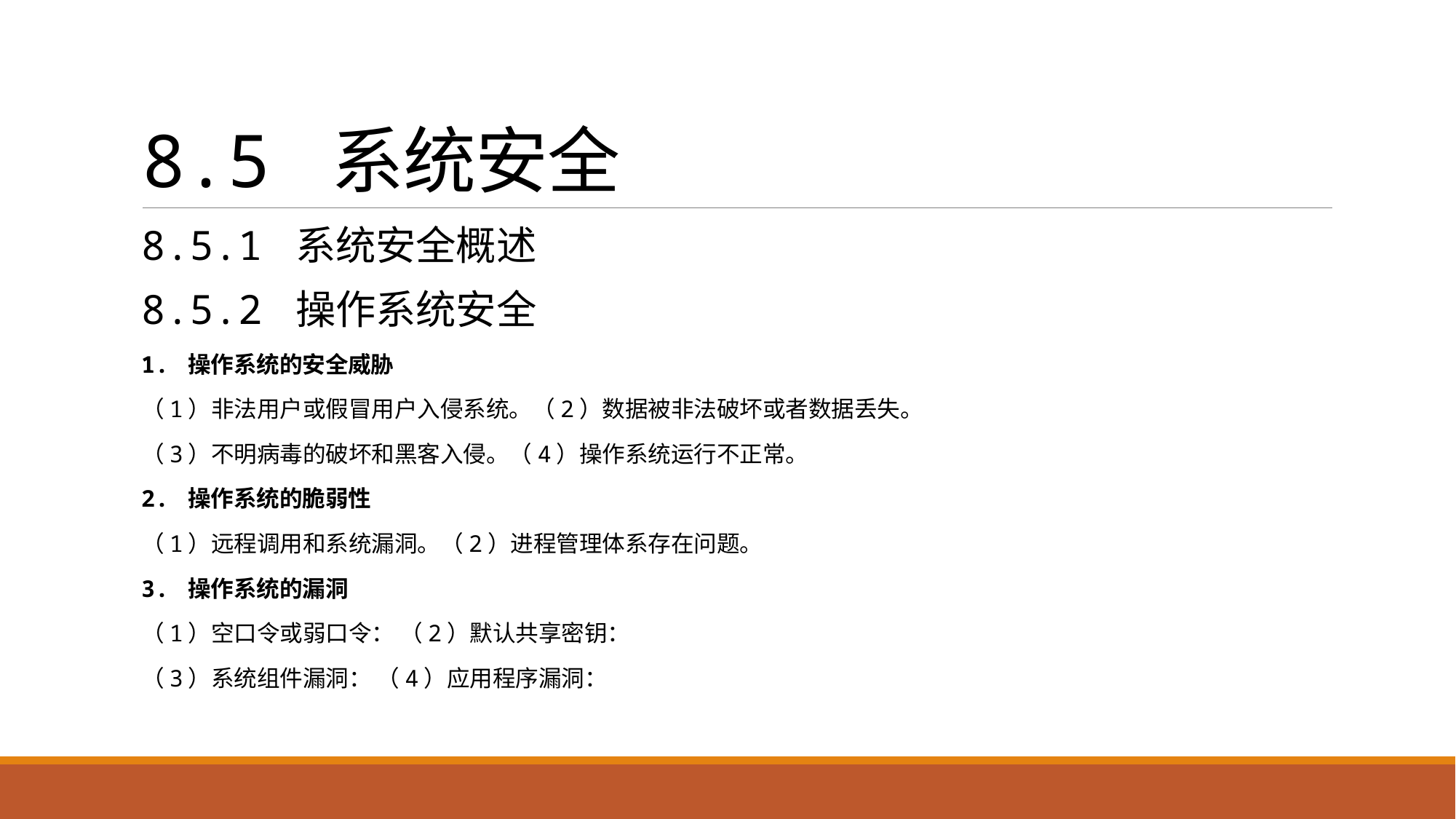

# 8.5 系统安全
8.5.1 系统安全概述
8.5.2 操作系统安全
1. 操作系统的安全威胁
（1）非法用户或假冒用户入侵系统。（2）数据被非法破坏或者数据丢失。
（3）不明病毒的破坏和黑客入侵。（4）操作系统运行不正常。
2. 操作系统的脆弱性
（1）远程调用和系统漏洞。（2）进程管理体系存在问题。
3. 操作系统的漏洞
（1）空口令或弱口令： （2）默认共享密钥：
（3）系统组件漏洞： （4）应用程序漏洞：